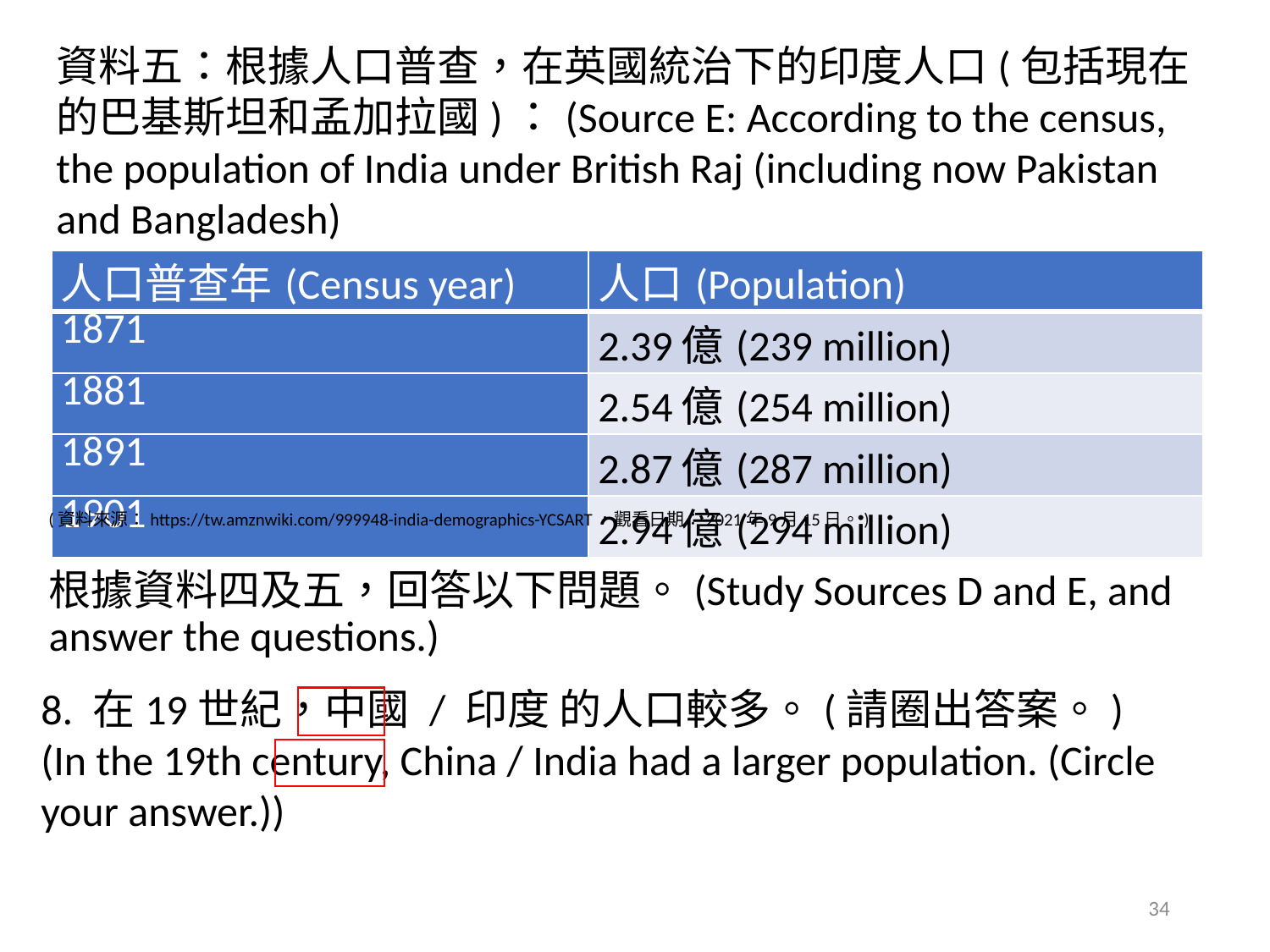

資料五：根據人口普查，在英國統治下的印度人口(包括現在的巴基斯坦和孟加拉國)：(Source E: According to the census, the population of India under British Raj (including now Pakistan and Bangladesh)

| 人口普查年(Census year) | 人口(Population) |
| --- | --- |
| 1871 | 2.39億(239 million) |
| 1881 | 2.54億(254 million) |
| 1891 | 2.87億(287 million) |
| 1901 | 2.94億(294 million) |
(資料來源：https://tw.amznwiki.com/999948-india-demographics-YCSART，觀看日期：2021年9月15日。)

根據資料四及五，回答以下問題。(Study Sources D and E, and answer the questions.)

8. 在19世紀，中國 / 印度 的人口較多。(請圈出答案。)(In the 19th century, China / India had a larger population. (Circle your answer.))

34